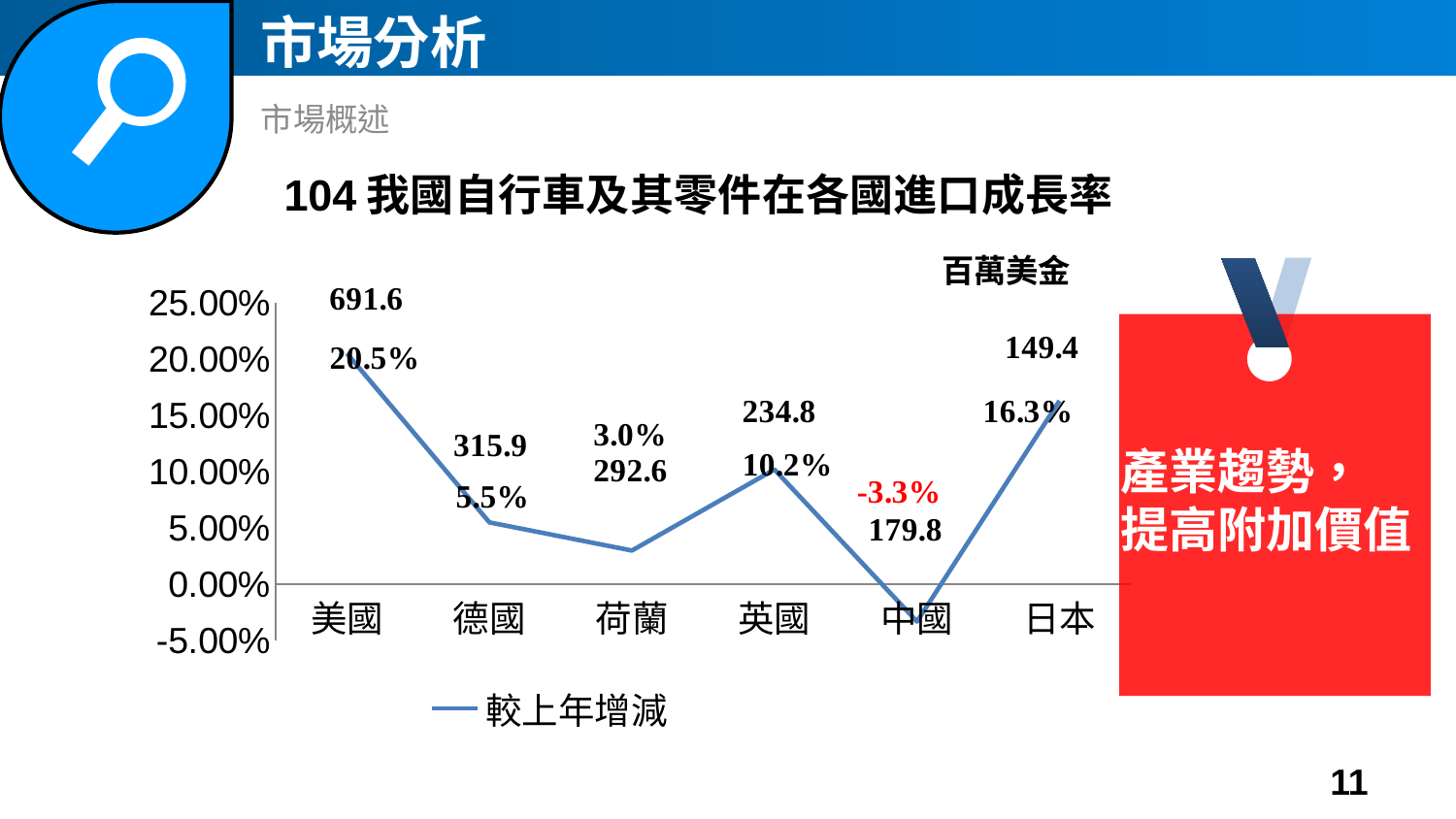

市場概述

### Chart: 104我國自行車及其零件在各國進口成長率

| Category | 較上年增減 |
|---|---|
| 美國 | 0.205 |
| 德國 | 0.055 |
| 荷蘭 | 0.03 |
| 英國 | 0.102 |
| 中國 | -0.033 |
| 日本 | 0.163 |

產業趨勢，
提高附加價值

11